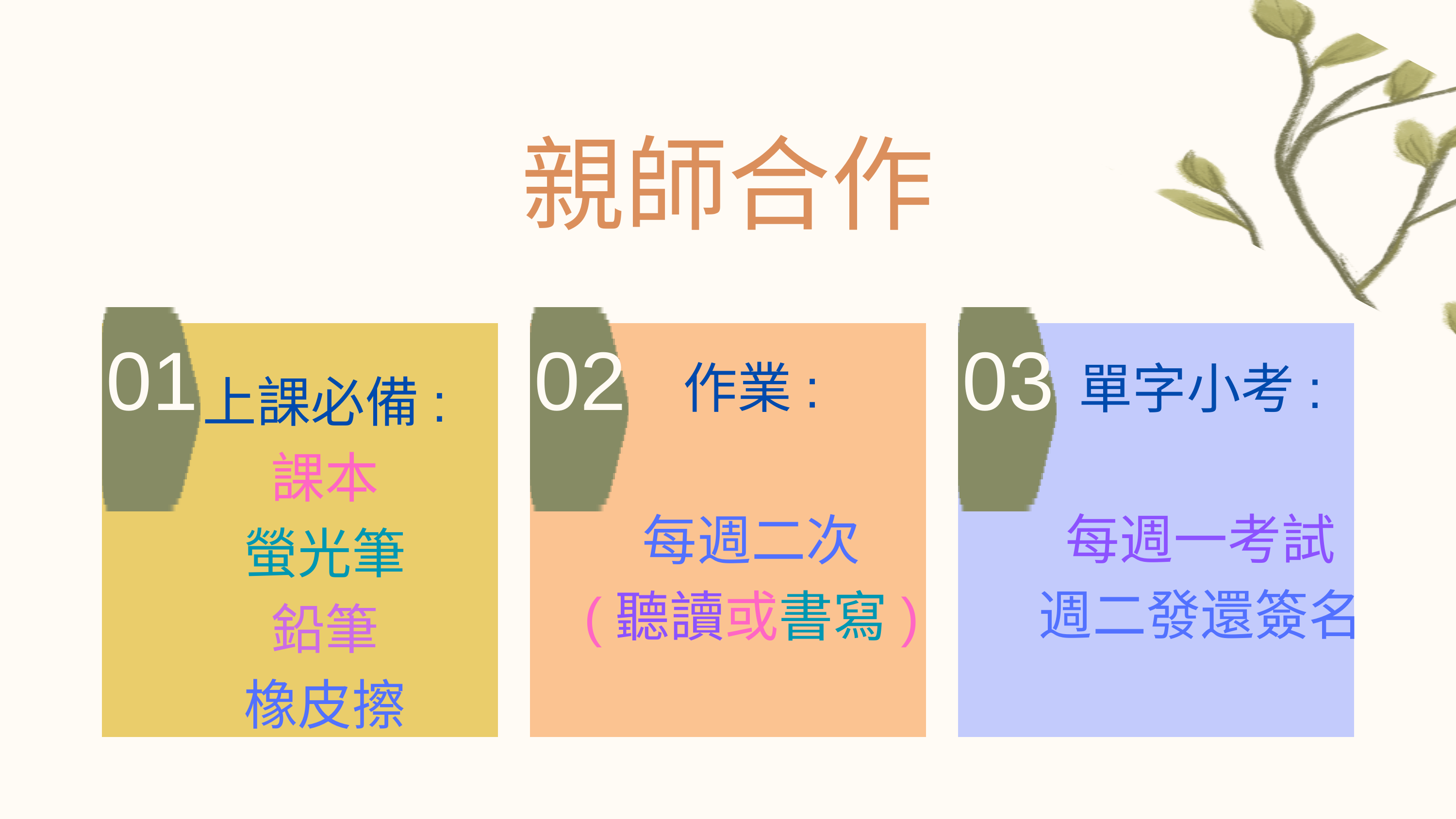

親師合作
01
02
03

作業:

每週二次
(聽讀或書寫)
單字小考:

每週一考試
週二發還簽名

上課必備:
課本
螢光筆
鉛筆
橡皮擦